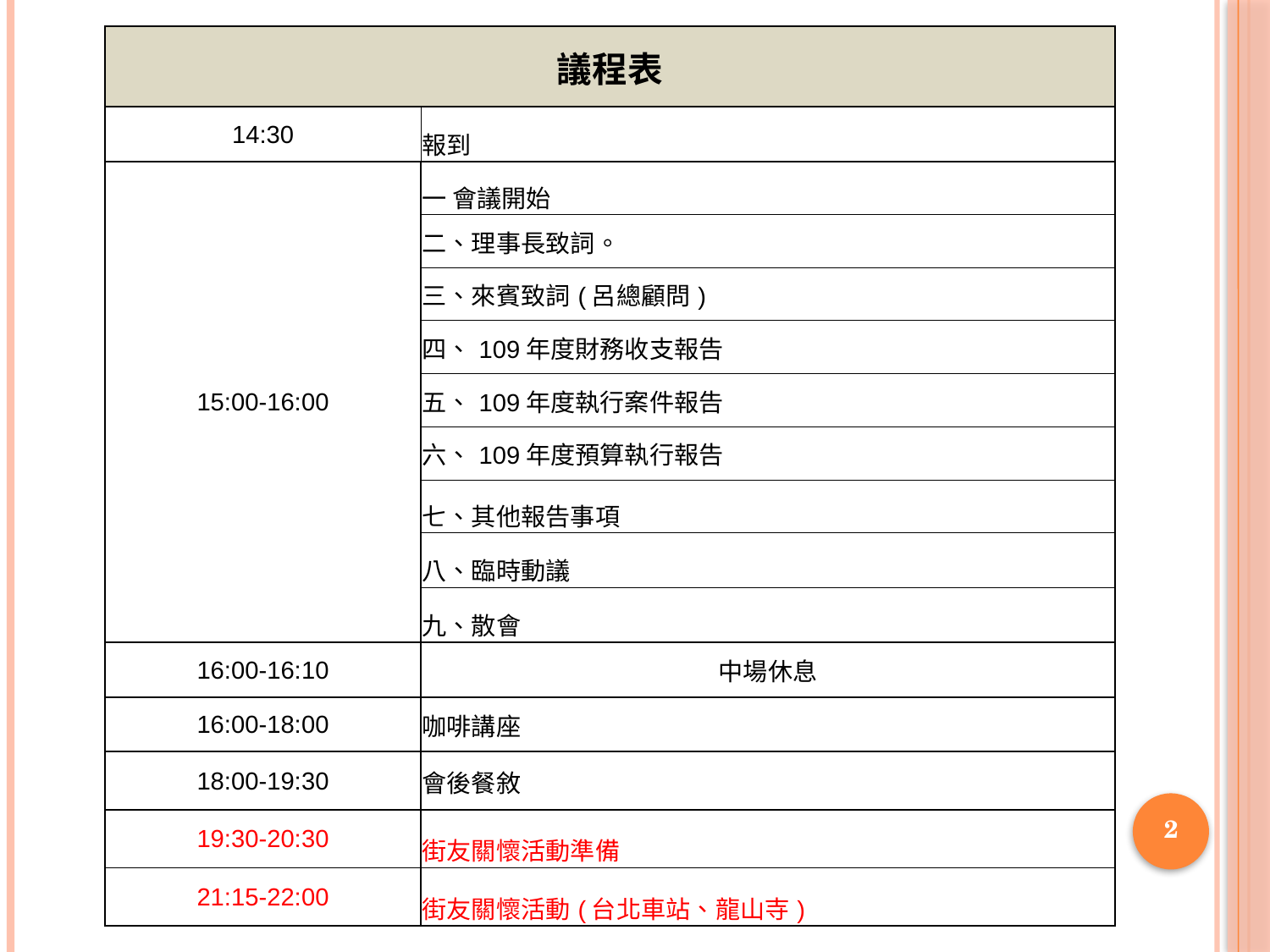

| 議程表 |  |
| --- | --- |
| 14:30 | 報到 |
| 15:00-16:00 | 一 會議開始 |
|  | 二、理事長致詞。 |
|  | 三、來賓致詞(呂總顧問) |
|  | 四、109年度財務收支報告 |
|  | 五、109年度執行案件報告 |
|  | 六、109年度預算執行報告 |
|  | 七、其他報告事項 |
|  | 八、臨時動議 |
|  | 九、散會 |
| 16:00-16:10 | 中場休息 |
| 16:00-18:00 | 咖啡講座 |
| 18:00-19:30 | 會後餐敘 |
| 19:30-20:30 | 街友關懷活動準備 |
| 21:15-22:00 | 街友關懷活動(台北車站、龍山寺) |
2